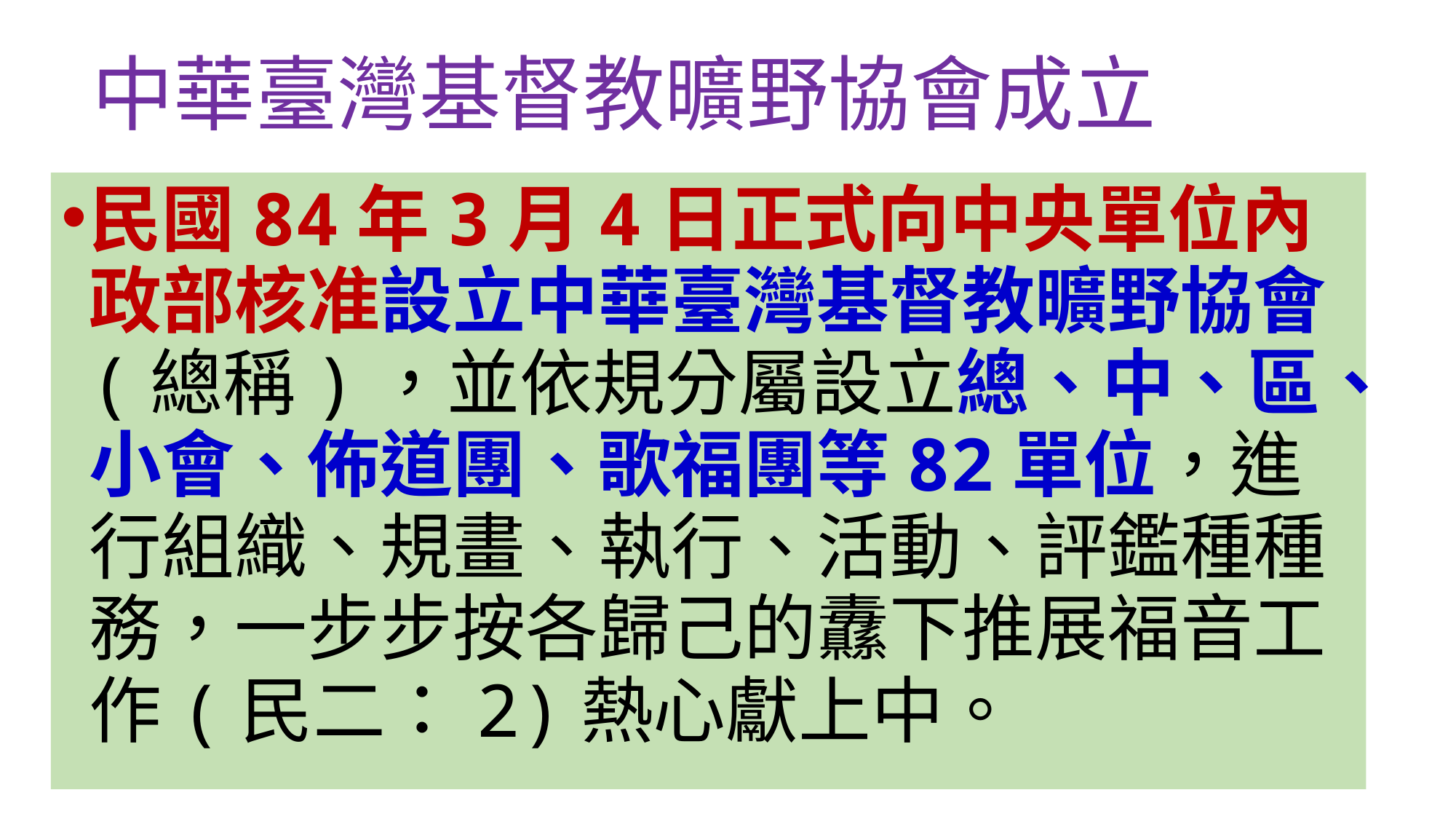

# 中華臺灣基督教曠野協會成立
民國84年3月4日正式向中央單位內政部核准設立中華臺灣基督教曠野協會(總稱)，並依規分屬設立總、中、區、小會、佈道團、歌福團等82單位，進行組織、規畫、執行、活動、評鑑種種務，一步步按各歸己的纛下推展福音工作(民二：2)熱心獻上中。